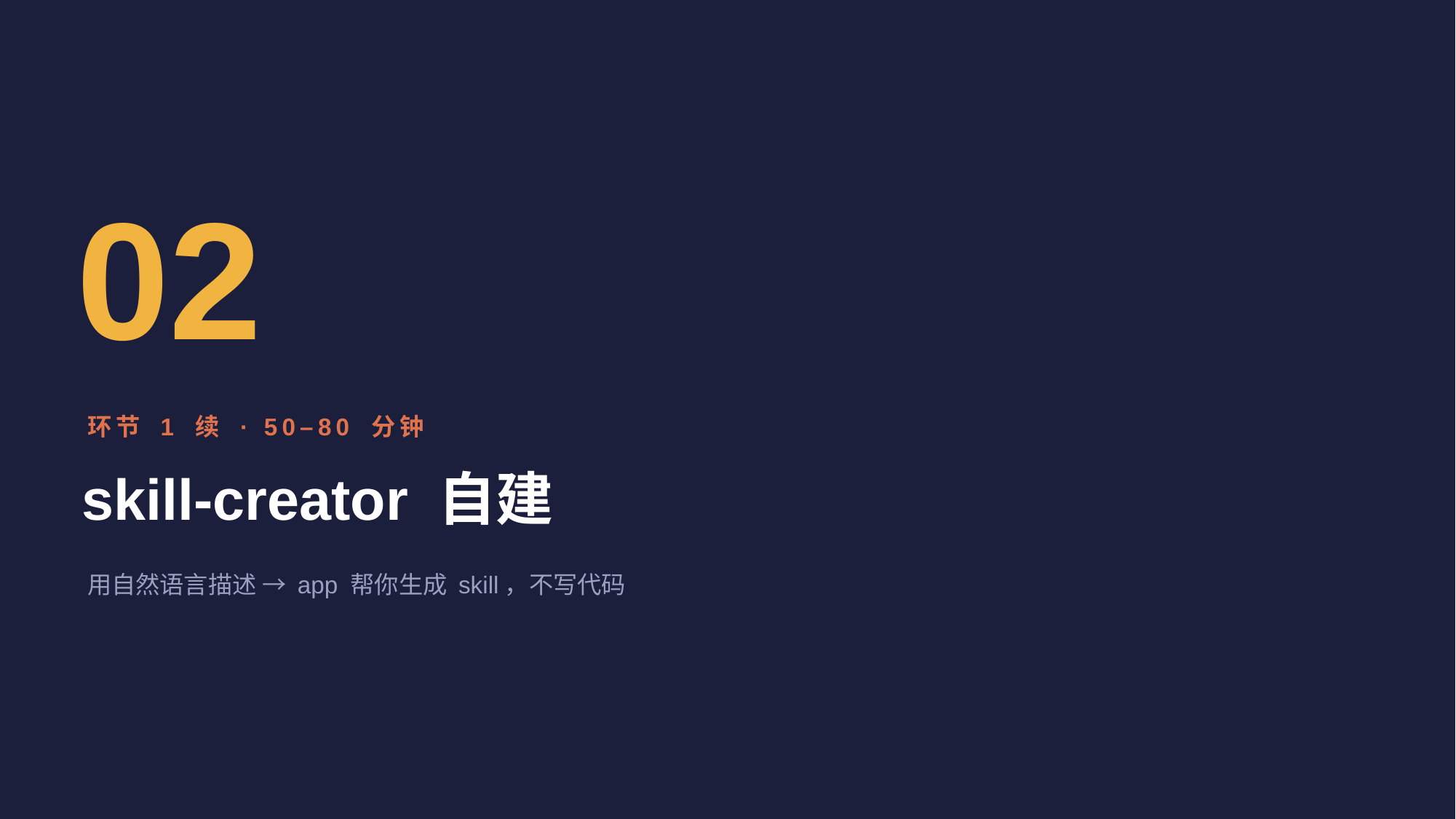

02
环节 1 续 · 50–80 分钟
skill-creator 自建
用自然语言描述 → app 帮你生成 skill，不写代码